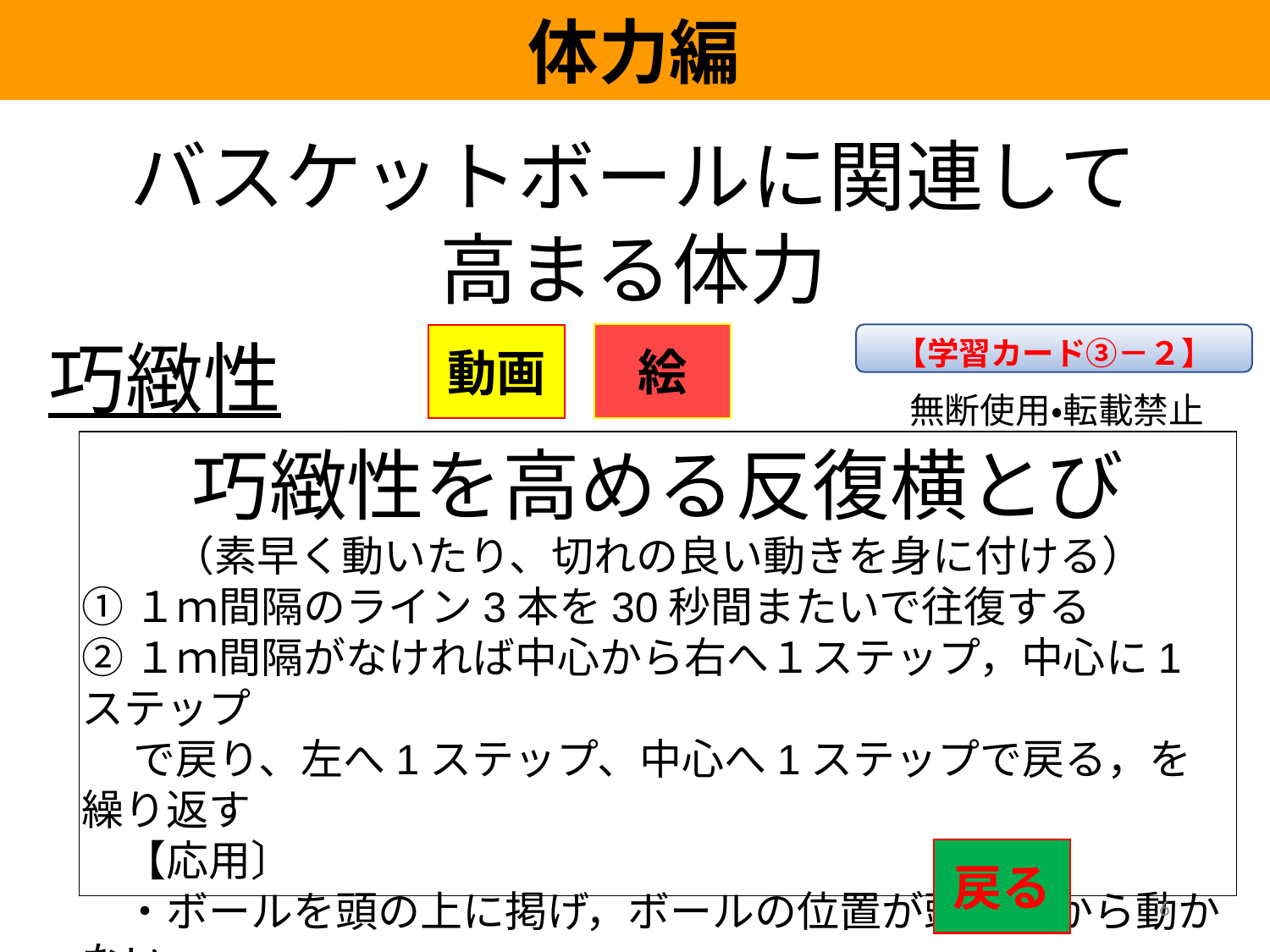

体力編

バスケットボールに関連して高まる体力
巧緻性
絵
【学習カード③－２】
動画
無断使用・転載禁止
巧緻性を高める反復横とび
（素早く動いたり、切れの良い動きを身に付ける）
①１ｍ間隔のライン3本を30秒間またいで往復する
②１ｍ間隔がなければ中心から右へ１ステップ，中心に1ステップ
　 で戻り、左へ1ステップ、中心へ1ステップで戻る，を繰り返す
　【応用〕
　・ボールを頭の上に掲げ，ボールの位置が頭の上から動かない
　　（左右にぶれない）ように行う。

戻る
6